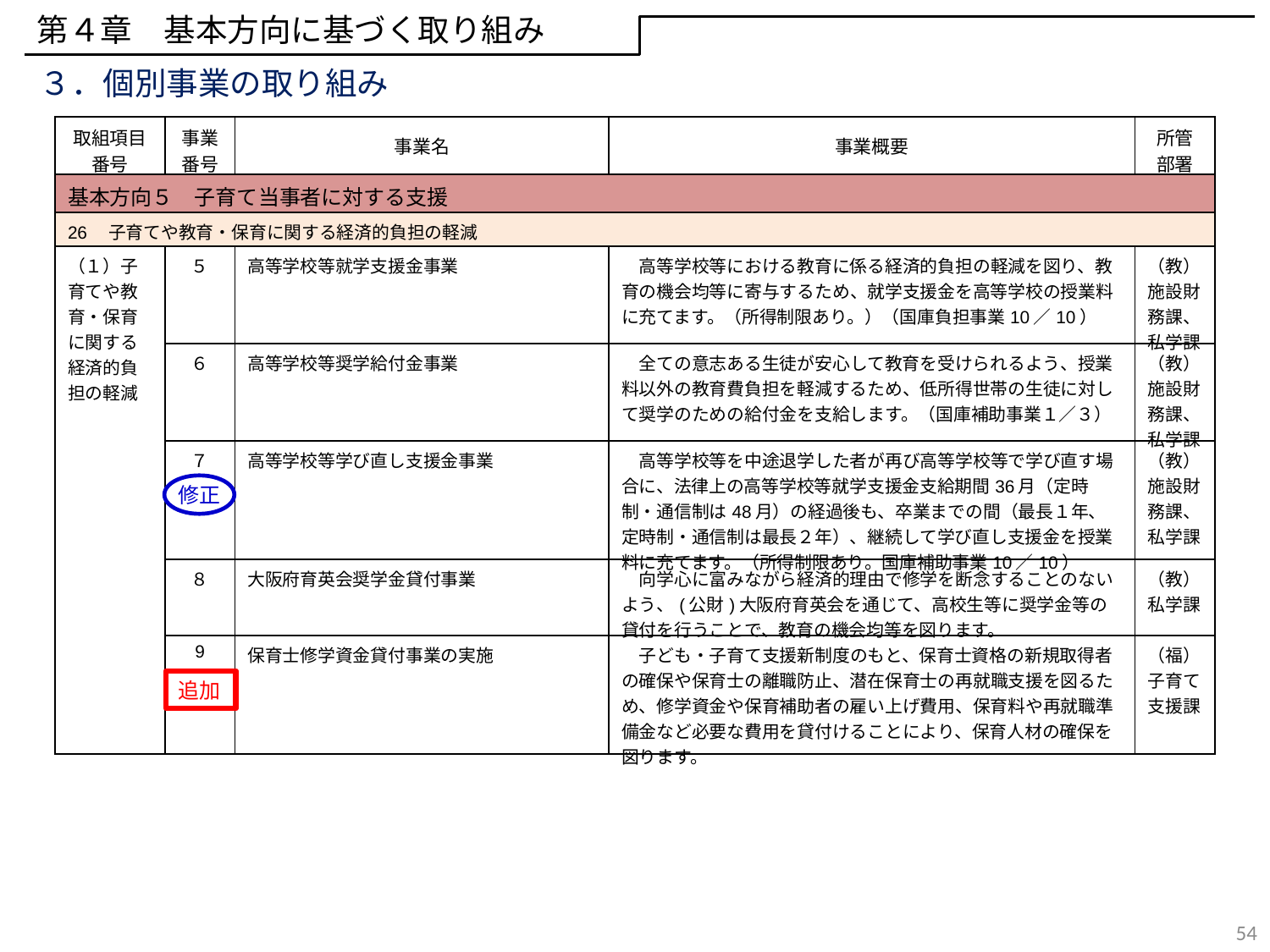

第４章　基本方向に基づく取り組み
３．個別事業の取り組み
| 取組項目 番号 | 事業 番号 | 事業名 | 事業概要 | 所管 部署 |
| --- | --- | --- | --- | --- |
| 基本方向５　子育て当事者に対する支援 |  |  |  |  |
| 26　子育てや教育・保育に関する経済的負担の軽減 |  |  |  |  |
| （１）子育てや教育・保育に関する経済的負担の軽減 | ５ | 高等学校等就学支援金事業 | 高等学校等における教育に係る経済的負担の軽減を図り、教育の機会均等に寄与するため、就学支援金を高等学校の授業料に充てます。（所得制限あり。）（国庫負担事業10／10） | （教）施設財務課、私学課 |
|  | ６ | 高等学校等奨学給付金事業 | 全ての意志ある生徒が安心して教育を受けられるよう、授業料以外の教育費負担を軽減するため、低所得世帯の生徒に対して奨学のための給付金を支給します。（国庫補助事業１／３） | （教）施設財務課、私学課 |
|  | ７ | 高等学校等学び直し支援金事業 | 高等学校等を中途退学した者が再び高等学校等で学び直す場合に、法律上の高等学校等就学支援金支給期間36月（定時制・通信制は48月）の経過後も、卒業までの間（最長１年、定時制・通信制は最長２年）、継続して学び直し支援金を授業料に充てます。（所得制限あり。国庫補助事業10／10） | （教）施設財務課、私学課 |
|  | ８ | 大阪府育英会奨学金貸付事業 | 向学心に富みながら経済的理由で修学を断念することのないよう、(公財)大阪府育英会を通じて、高校生等に奨学金等の貸付を行うことで、教育の機会均等を図ります。 | （教）私学課 |
|  | 9 | 保育士修学資金貸付事業の実施 | 子ども・子育て支援新制度のもと、保育士資格の新規取得者の確保や保育士の離職防止、潜在保育士の再就職支援を図るため、修学資金や保育補助者の雇い上げ費用、保育料や再就職準備金など必要な費用を貸付けることにより、保育人材の確保を図ります。 | （福）子育て支援課 |

修正
追加
54